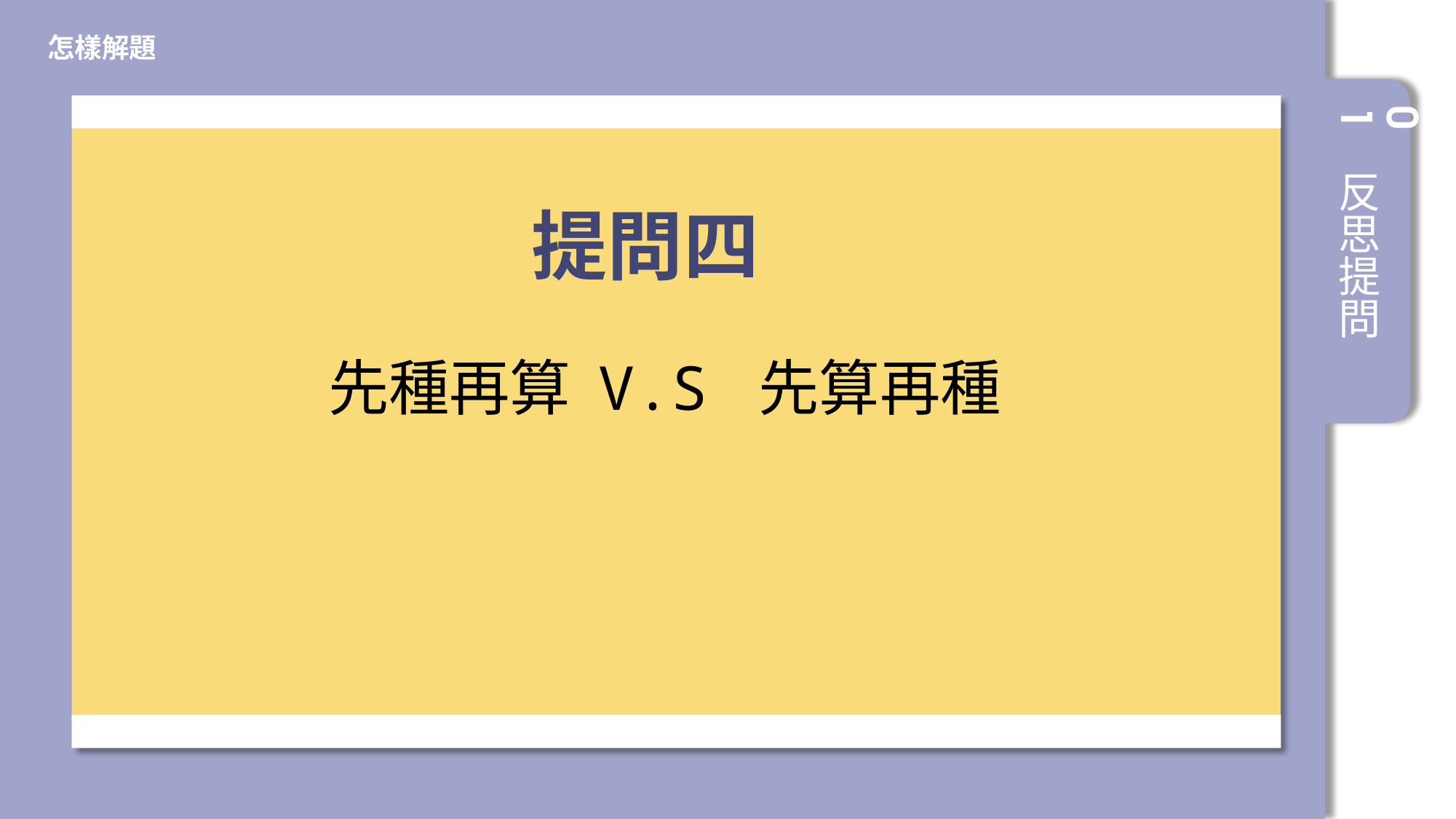

怎樣解題

提問四
先種再算 V.S 先算再種

01
反思提問